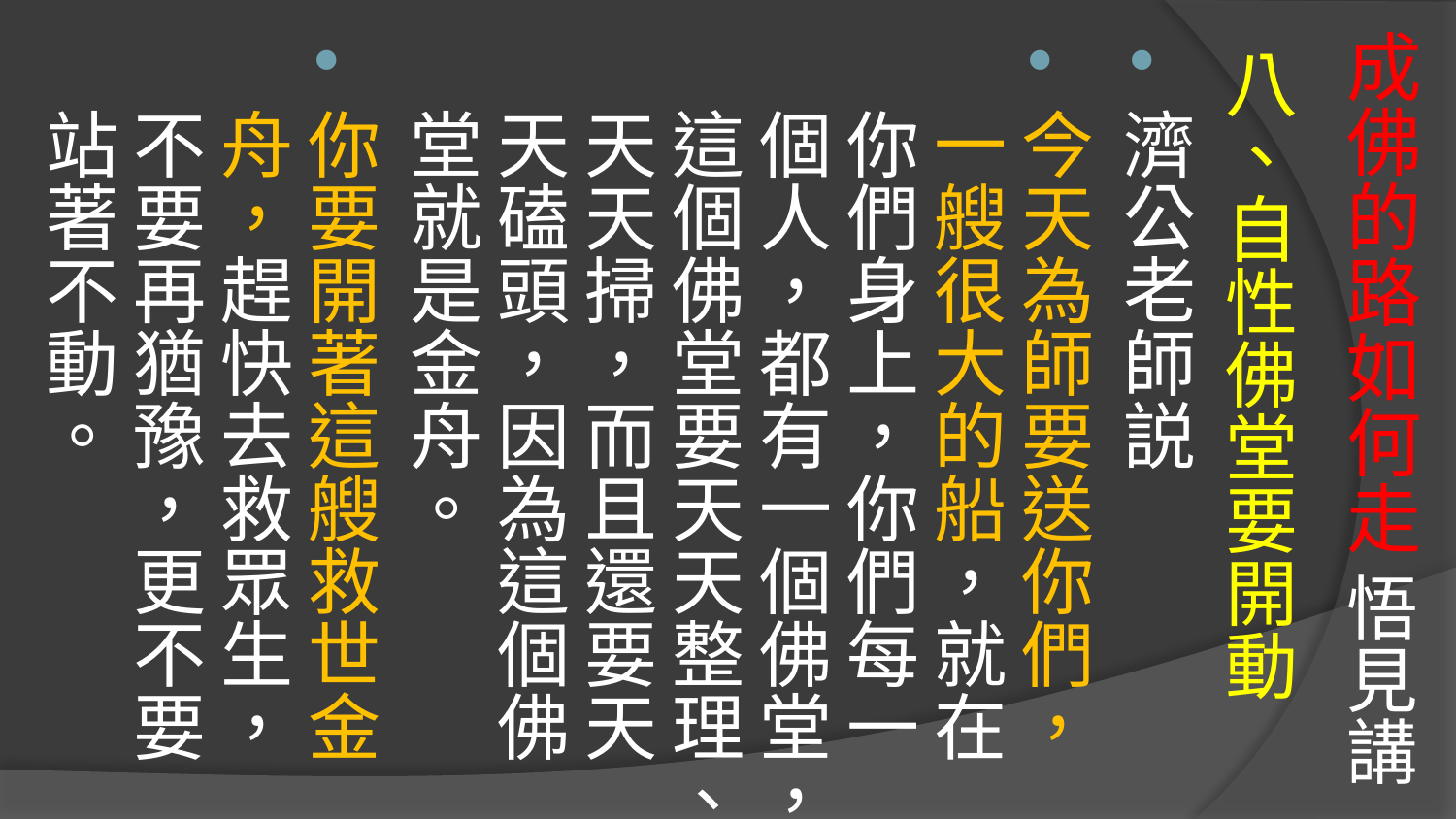

# 成佛的路如何走 悟見講
八、自性佛堂要開動
濟公老師説
今天為師要送你們，一艘很大的船，就在你們身上，你們每一個人，都有一個佛堂，這個佛堂要天天整理、天天掃，而且還要天天磕頭，因為這個佛堂就是金舟。
你要開著這艘救世金舟，趕快去救眾生，不要再猶豫，更不要站著不動。